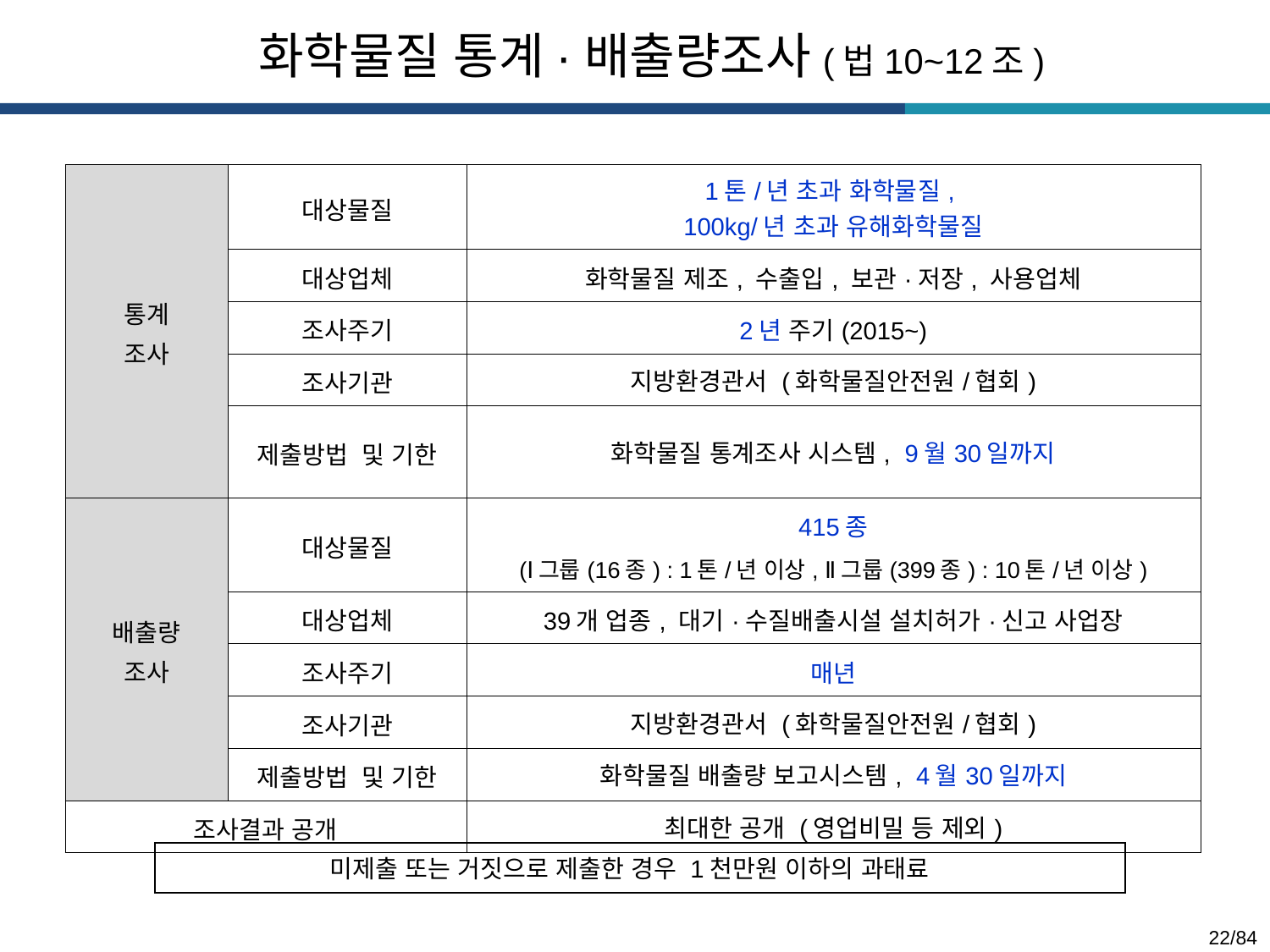

화학물질 통계·배출량조사(법10~12조)
| 통계 조사 | 대상물질 | 1톤/년 초과 화학물질, 100kg/년 초과 유해화학물질 |
| --- | --- | --- |
|  | 대상업체 | 화학물질 제조, 수출입, 보관·저장, 사용업체 |
|  | 조사주기 | 2년 주기(2015~) |
|  | 조사기관 | 지방환경관서 (화학물질안전원/협회) |
|  | 제출방법 및 기한 | 화학물질 통계조사 시스템, 9월30일까지 |
| 배출량 조사 | 대상물질 | 415종 (Ⅰ그룹(16종) : 1톤/년 이상, Ⅱ그룹(399종) : 10톤/년 이상) |
|  | 대상업체 | 39개 업종, 대기·수질배출시설 설치허가·신고 사업장 |
|  | 조사주기 | 매년 |
|  | 조사기관 | 지방환경관서 (화학물질안전원/협회) |
|  | 제출방법 및 기한 | 화학물질 배출량 보고시스템, 4월30일까지 |
| 조사결과 공개 |  | 최대한 공개 (영업비밀 등 제외) |
미제출 또는 거짓으로 제출한 경우 1천만원 이하의 과태료